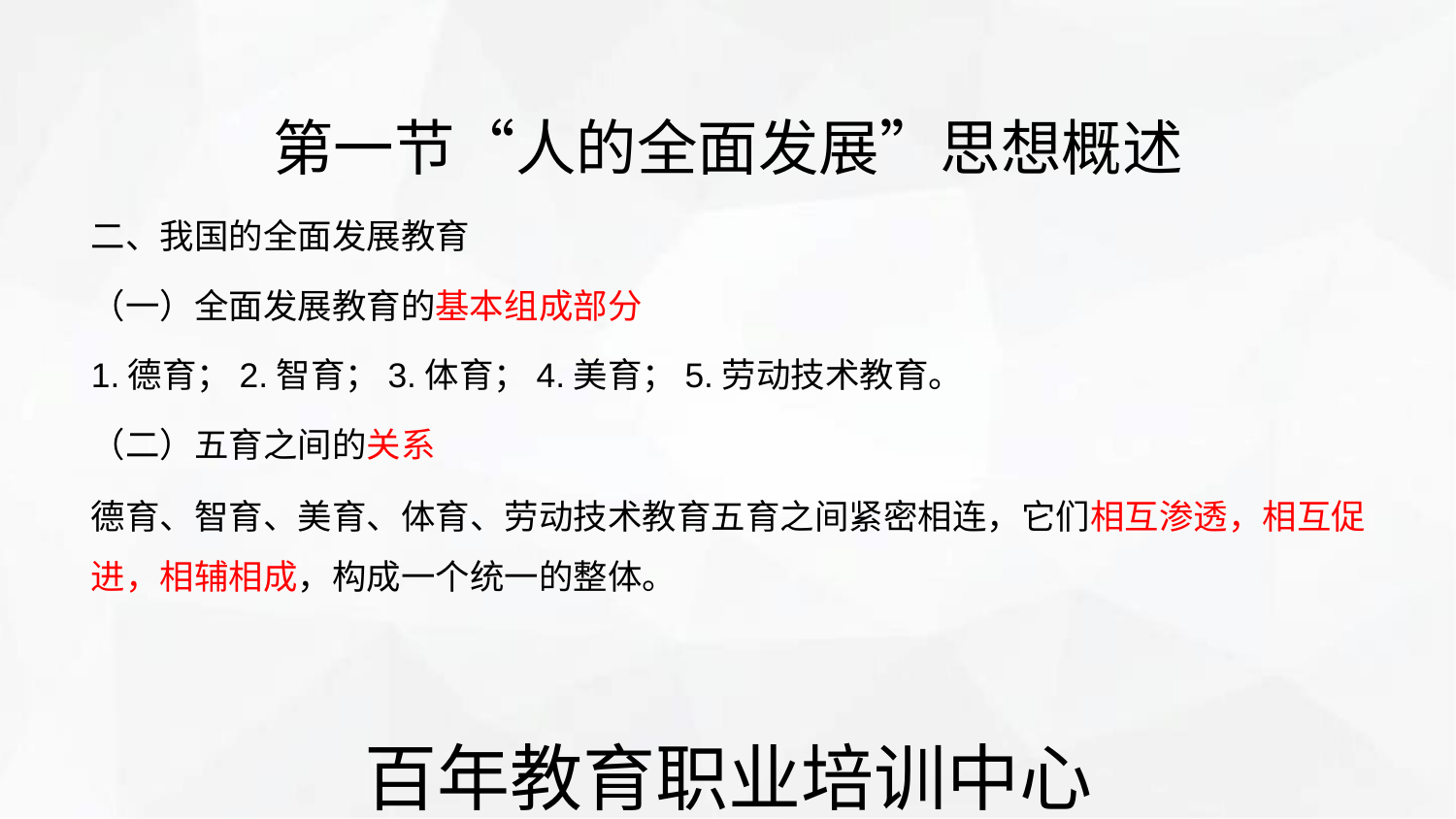

第一节“人的全面发展”思想概述
二、我国的全面发展教育
（一）全面发展教育的基本组成部分
1.德育；2.智育；3.体育；4.美育；5.劳动技术教育。
（二）五育之间的关系
德育、智育、美育、体育、劳动技术教育五育之间紧密相连，它们相互渗透，相互促
进，相辅相成，构成一个统一的整体。
百年教育职业培训中心